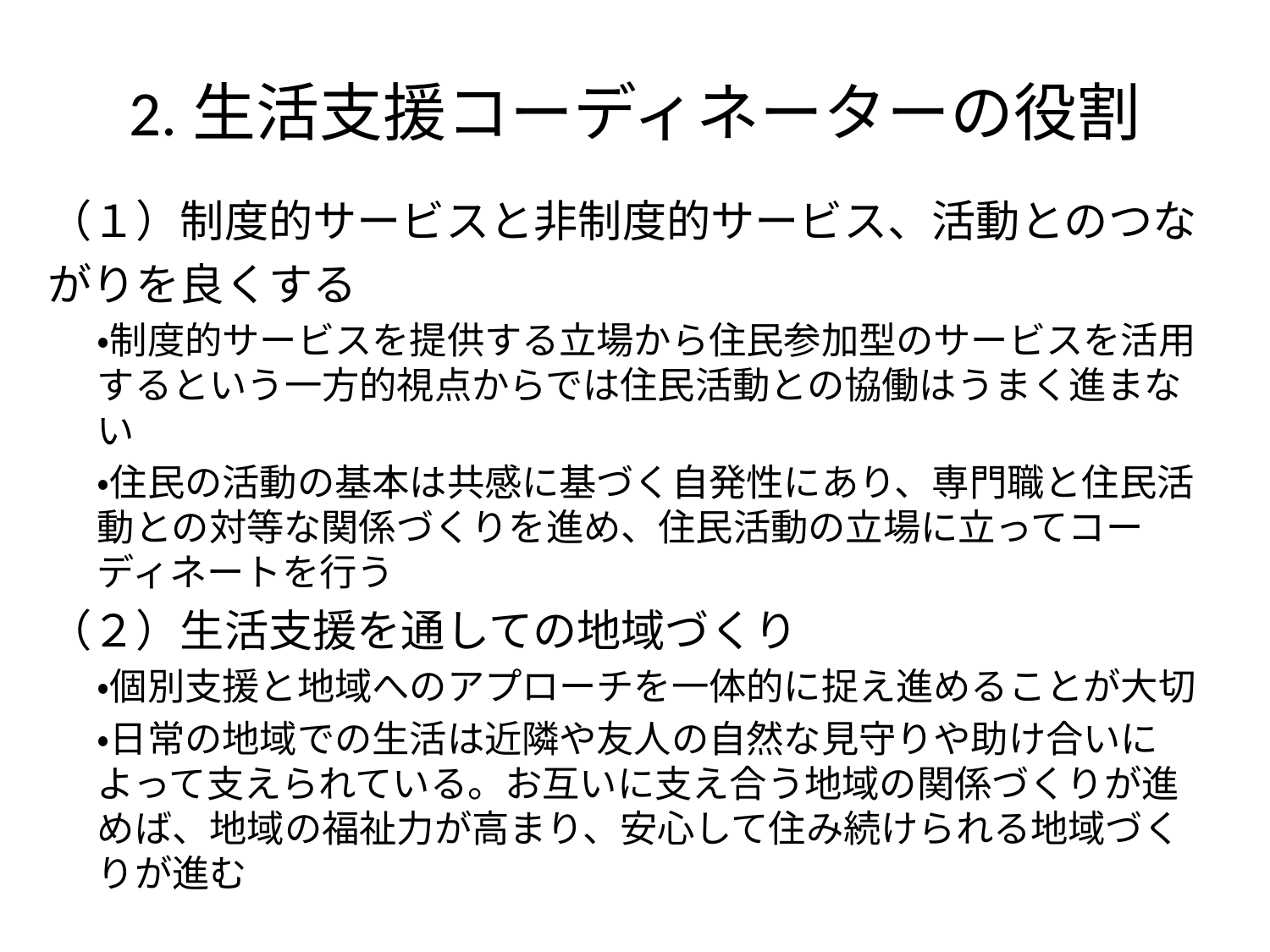

# 2.生活支援コーディネーターの役割
（１）制度的サービスと非制度的サービス、活動とのつながりを良くする
・制度的サービスを提供する立場から住民参加型のサービスを活用するという一方的視点からでは住民活動との協働はうまく進まない
・住民の活動の基本は共感に基づく自発性にあり、専門職と住民活動との対等な関係づくりを進め、住民活動の立場に立ってコーディネートを行う
（２）生活支援を通しての地域づくり
・個別支援と地域へのアプローチを一体的に捉え進めることが大切
・日常の地域での生活は近隣や友人の自然な見守りや助け合いによって支えられている。お互いに支え合う地域の関係づくりが進めば、地域の福祉力が高まり、安心して住み続けられる地域づくりが進む